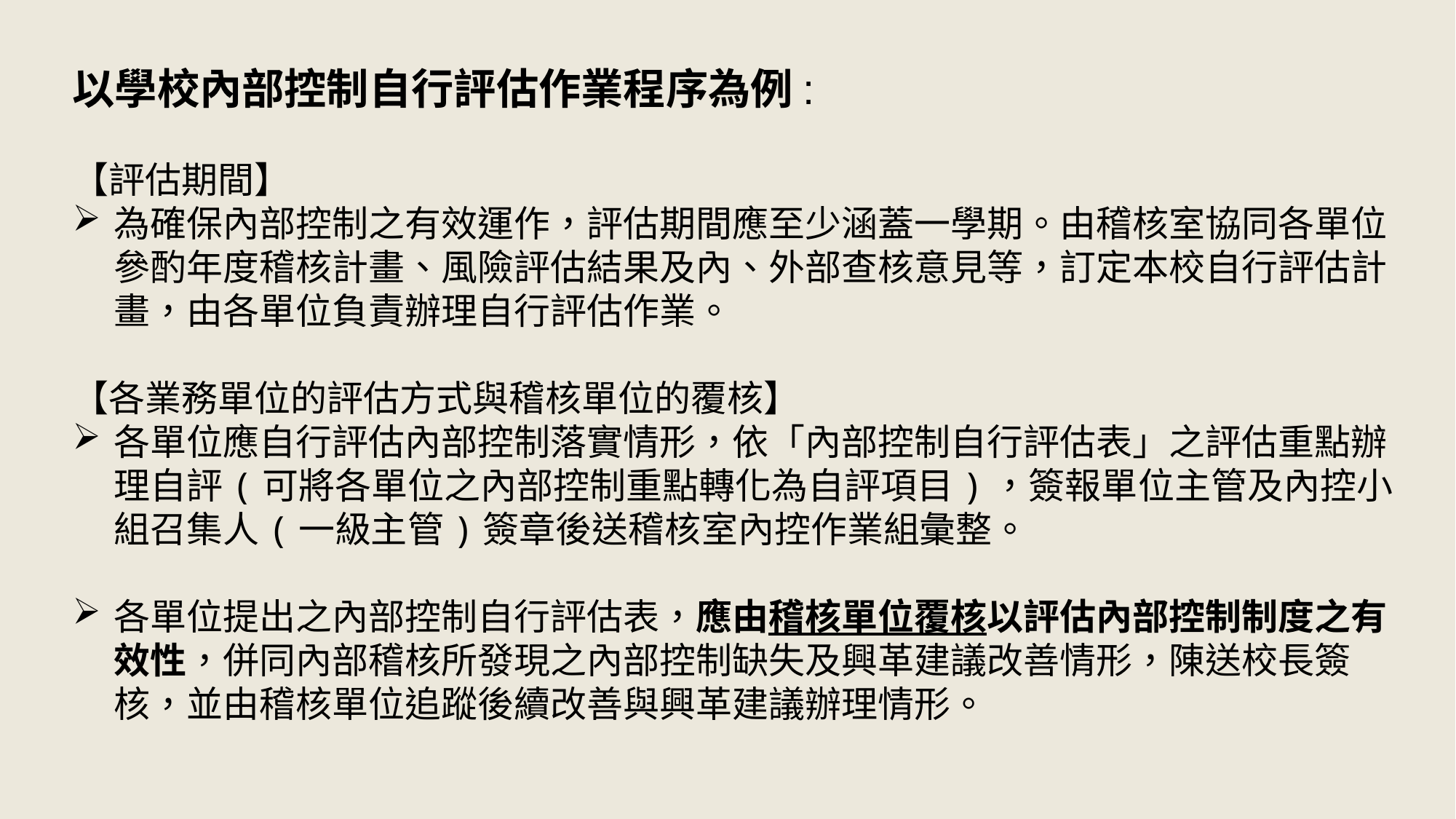

以學校內部控制自行評估作業程序為例:

【評估期間】
為確保內部控制之有效運作，評估期間應至少涵蓋一學期。由稽核室協同各單位參酌年度稽核計畫、風險評估結果及內、外部查核意見等，訂定本校自行評估計畫，由各單位負責辦理自行評估作業。

【各業務單位的評估方式與稽核單位的覆核】
各單位應自行評估內部控制落實情形，依「內部控制自行評估表」之評估重點辦理自評(可將各單位之內部控制重點轉化為自評項目)，簽報單位主管及內控小組召集人(一級主管)簽章後送稽核室內控作業組彙整。

各單位提出之內部控制自行評估表，應由稽核單位覆核以評估內部控制制度之有效性，併同內部稽核所發現之內部控制缺失及興革建議改善情形，陳送校長簽核，並由稽核單位追蹤後續改善與興革建議辦理情形。